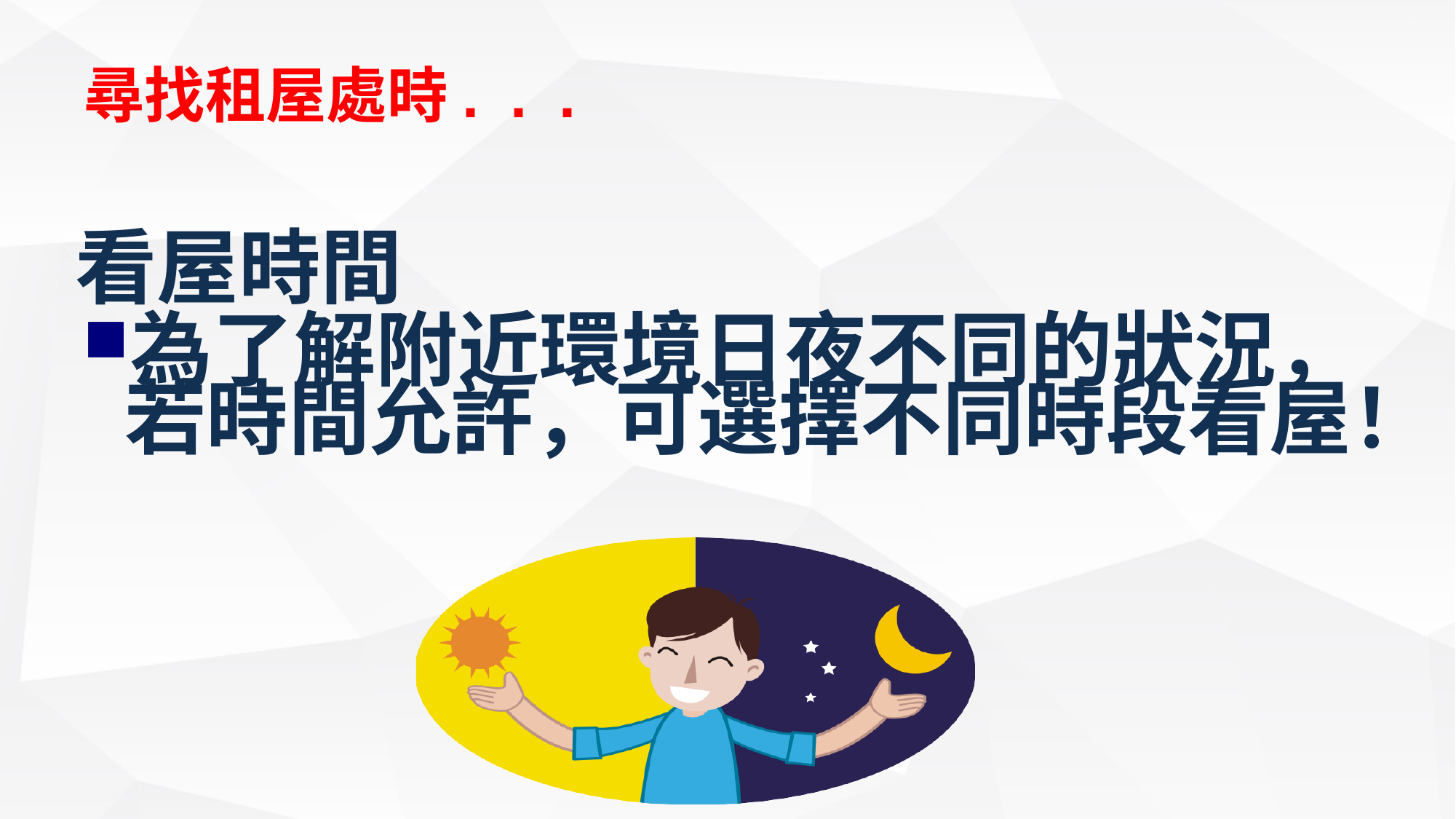

尋找租屋處時...
看屋時間
為了解附近環境日夜不同的狀況，若時間允許，可選擇不同時段看屋！